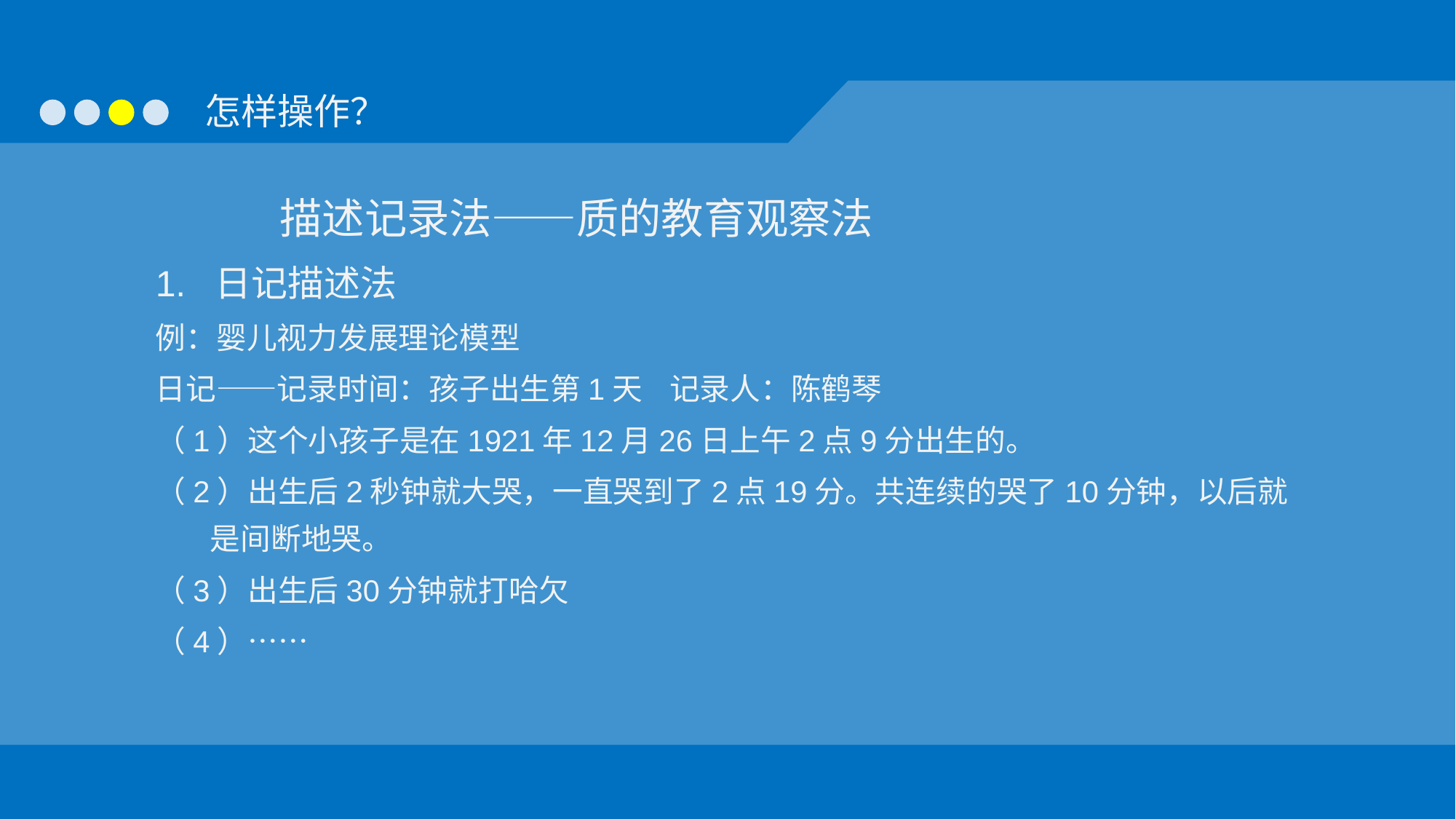

描述记录法——质的教育观察法
1.  日记描述法
例：婴儿视力发展理论模型
日记——记录时间：孩子出生第1天    记录人：陈鹤琴
（1）这个小孩子是在1921年12月26日上午2点9分出生的。
（2）出生后2秒钟就大哭，一直哭到了2点19分。共连续的哭了10分钟，以后就是间断地哭。
（3）出生后30分钟就打哈欠
（4）……